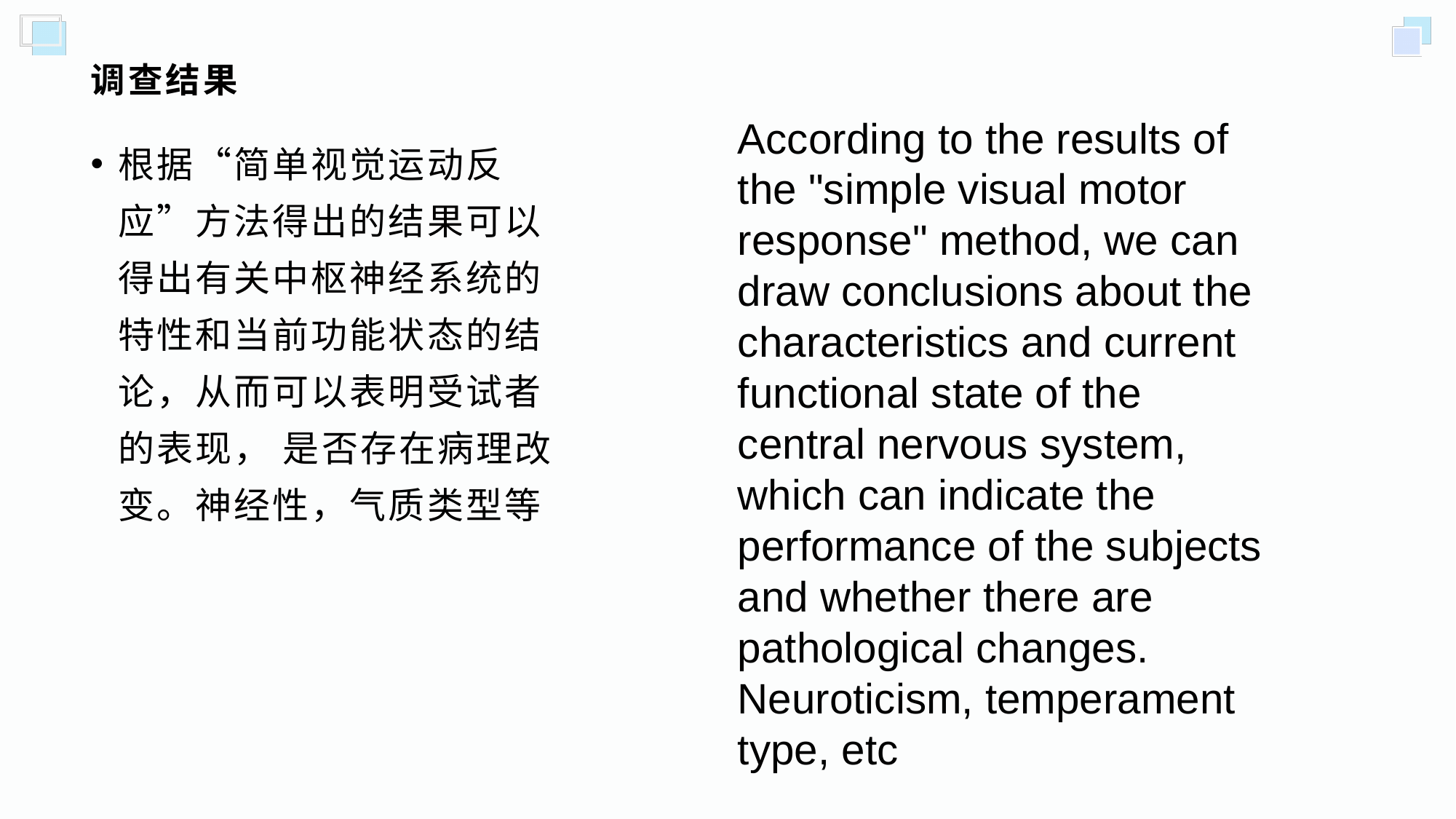

# 调查结果
According to the results of the "simple visual motor response" method, we can draw conclusions about the characteristics and current functional state of the central nervous system, which can indicate the performance of the subjects and whether there are pathological changes. Neuroticism, temperament type, etc
根据“简单视觉运动反应”方法得出的结果可以得出有关中枢神经系统的特性和当前功能状态的结论，从而可以表明受试者的表现， 是否存在病理改变。神经性，气质类型等